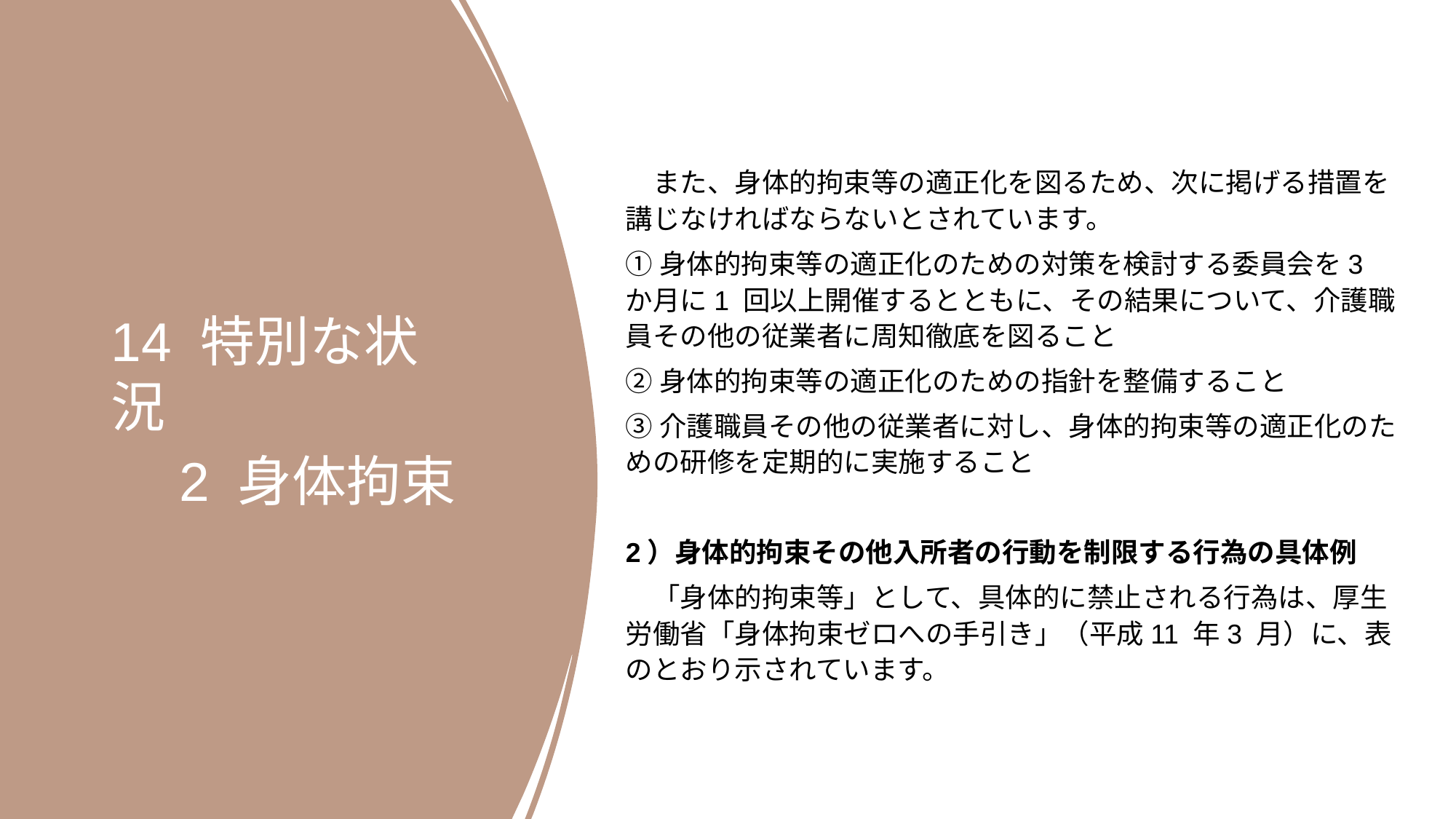

また、身体的拘束等の適正化を図るため、次に掲げる措置を講じなければならないとされています。
①身体的拘束等の適正化のための対策を検討する委員会を3 か月に1 回以上開催するとともに、その結果について、介護職員その他の従業者に周知徹底を図ること
②身体的拘束等の適正化のための指針を整備すること
③介護職員その他の従業者に対し、身体的拘束等の適正化のための研修を定期的に実施すること

2）身体的拘束その他入所者の行動を制限する行為の具体例
　「身体的拘束等」として、具体的に禁止される行為は、厚生労働省「身体拘束ゼロへの手引き」（平成11 年3 月）に、表のとおり示されています。
14 特別な状況
　2 身体拘束